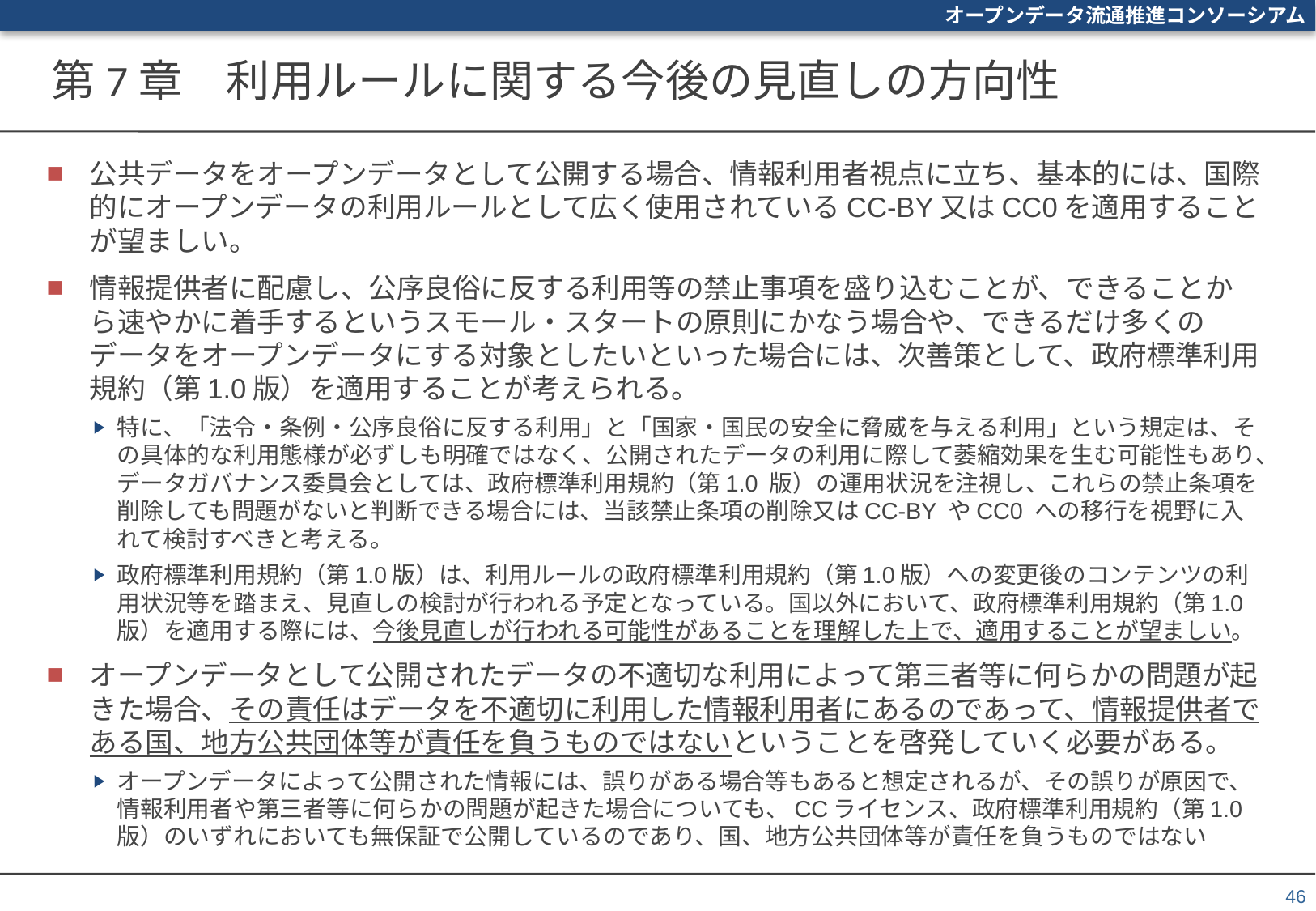

# 第7章　利用ルールに関する今後の見直しの方向性
公共データをオープンデータとして公開する場合、情報利用者視点に立ち、基本的には、国際的にオープンデータの利用ルールとして広く使用されているCC-BY又はCC0を適用することが望ましい。
情報提供者に配慮し、公序良俗に反する利用等の禁止事項を盛り込むことが、できることから速やかに着手するというスモール・スタートの原則にかなう場合や、できるだけ多くのデータをオープンデータにする対象としたいといった場合には、次善策として、政府標準利用規約（第1.0版）を適用することが考えられる。
特に、「法令・条例・公序良俗に反する利用」と「国家・国民の安全に脅威を与える利用」という規定は、その具体的な利用態様が必ずしも明確ではなく、公開されたデータの利用に際して萎縮効果を生む可能性もあり、データガバナンス委員会としては、政府標準利用規約（第1.0 版）の運用状況を注視し、これらの禁止条項を削除しても問題がないと判断できる場合には、当該禁止条項の削除又はCC-BY やCC0 への移行を視野に入れて検討すべきと考える。
政府標準利用規約（第1.0版）は、利用ルールの政府標準利用規約（第1.0版）への変更後のコンテンツの利用状況等を踏まえ、見直しの検討が行われる予定となっている。国以外において、政府標準利用規約（第1.0版）を適用する際には、今後見直しが行われる可能性があることを理解した上で、適用することが望ましい。
オープンデータとして公開されたデータの不適切な利用によって第三者等に何らかの問題が起きた場合、その責任はデータを不適切に利用した情報利用者にあるのであって、情報提供者である国、地方公共団体等が責任を負うものではないということを啓発していく必要がある。
オープンデータによって公開された情報には、誤りがある場合等もあると想定されるが、その誤りが原因で、情報利用者や第三者等に何らかの問題が起きた場合についても、CCライセンス、政府標準利用規約（第1.0版）のいずれにおいても無保証で公開しているのであり、国、地方公共団体等が責任を負うものではない
46